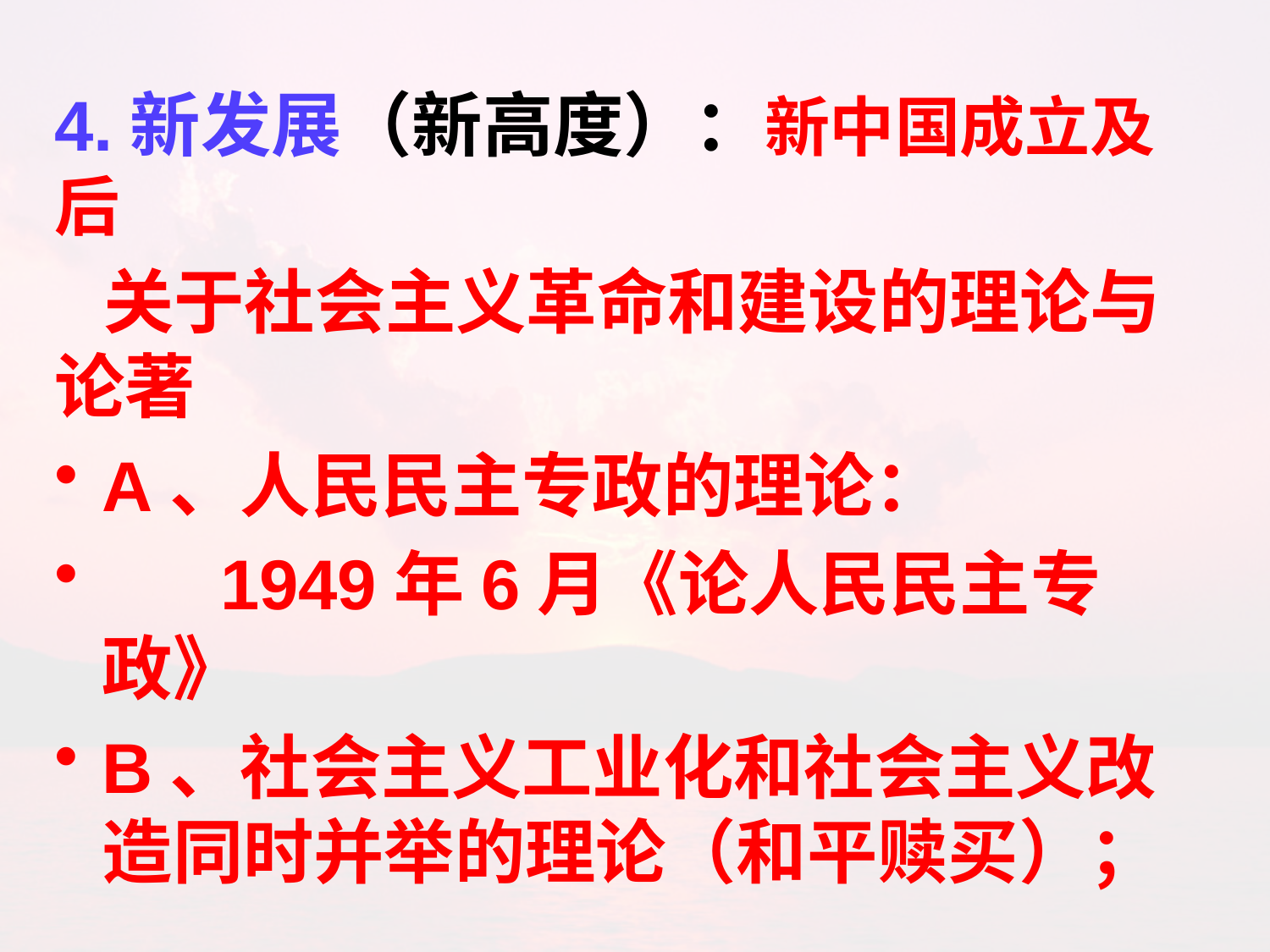

4.新发展（新高度）：新中国成立及后
  关于社会主义革命和建设的理论与论著
A、人民民主专政的理论：
      1949年6月《论人民民主专政》
B、社会主义工业化和社会主义改造同时并举的理论（和平赎买）；